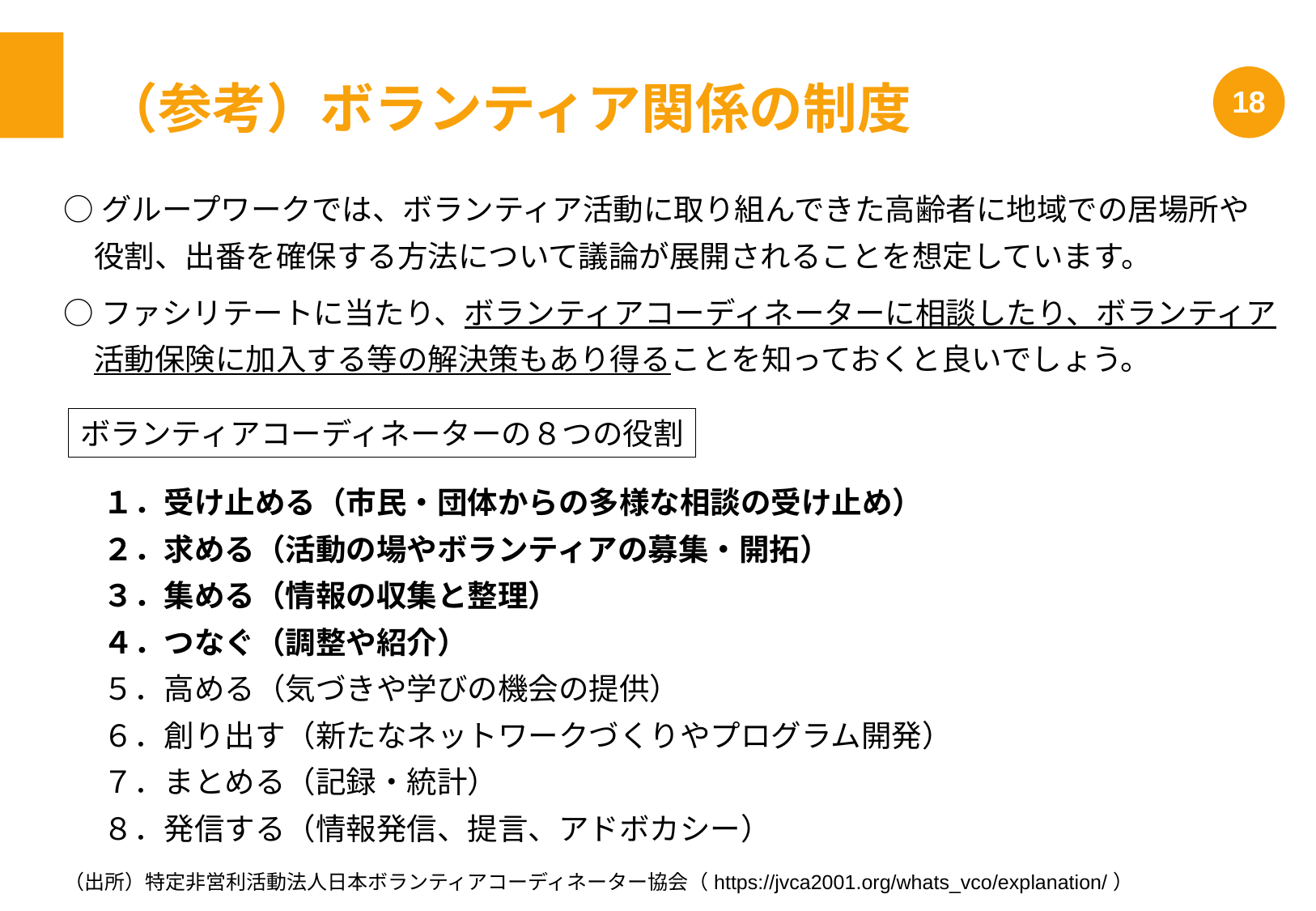

（参考）ボランティア関係の制度
18
○グループワークでは、ボランティア活動に取り組んできた高齢者に地域での居場所や
　役割、出番を確保する方法について議論が展開されることを想定しています。
○ファシリテートに当たり、ボランティアコーディネーターに相談したり、ボランティア
　活動保険に加入する等の解決策もあり得ることを知っておくと良いでしょう。
ボランティアコーディネーターの８つの役割
　１．受け止める（市民・団体からの多様な相談の受け止め）
　２．求める（活動の場やボランティアの募集・開拓）
　３．集める（情報の収集と整理）
　４．つなぐ（調整や紹介）
　５．高める（気づきや学びの機会の提供）
　６．創り出す（新たなネットワークづくりやプログラム開発）
　７．まとめる（記録・統計）
　８．発信する（情報発信、提言、アドボカシー）
（出所）特定非営利活動法人日本ボランティアコーディネーター協会（https://jvca2001.org/whats_vco/explanation/）